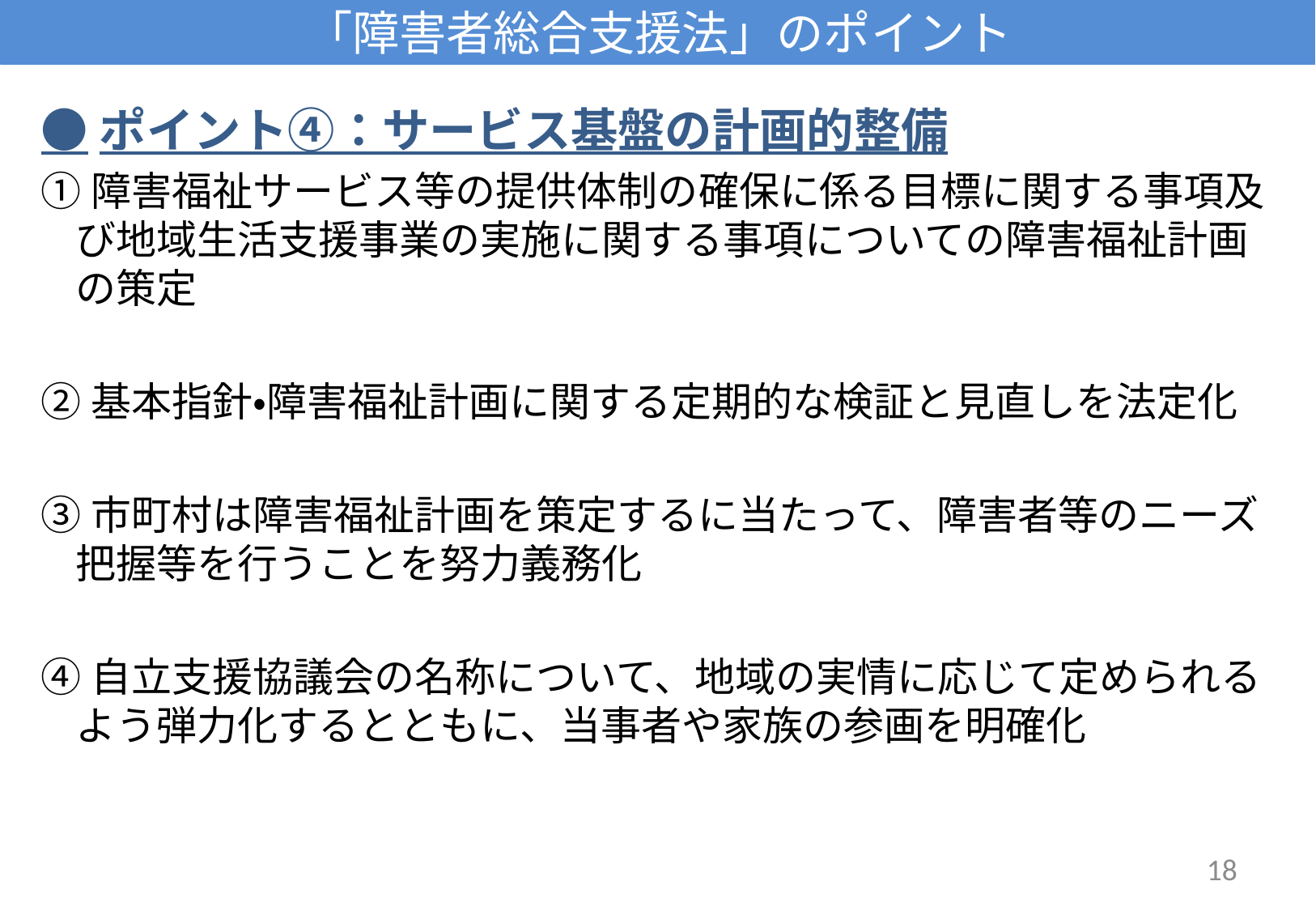

# 「障害者総合支援法」のポイント
●ポイント④：サービス基盤の計画的整備
①障害福祉サービス等の提供体制の確保に係る目標に関する事項及び地域生活支援事業の実施に関する事項についての障害福祉計画の策定

②基本指針・障害福祉計画に関する定期的な検証と見直しを法定化

③市町村は障害福祉計画を策定するに当たって、障害者等のニーズ把握等を行うことを努力義務化

④自立支援協議会の名称について、地域の実情に応じて定められるよう弾力化するとともに、当事者や家族の参画を明確化
18